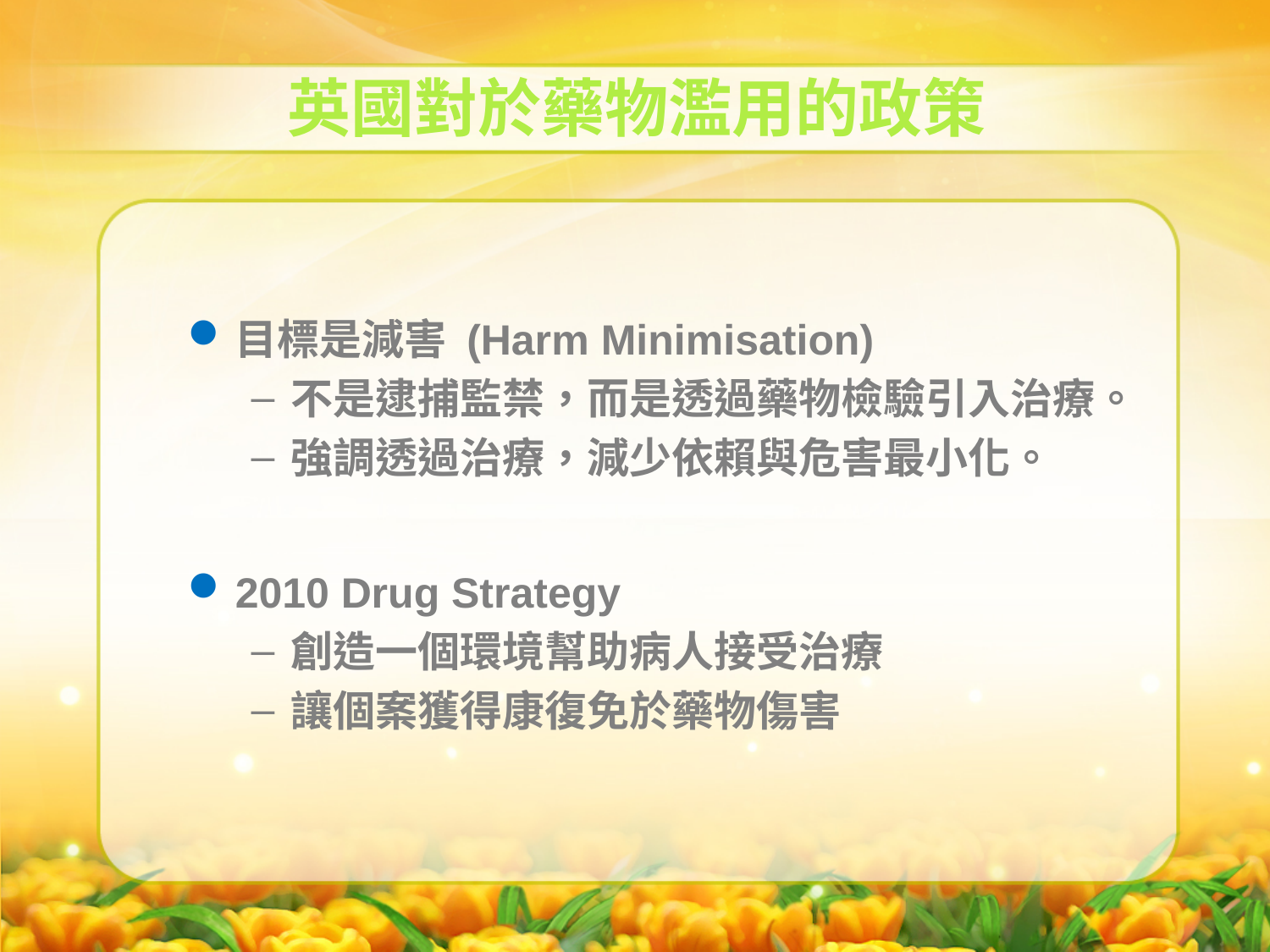

英國對於藥物濫用的政策
目標是減害 (Harm Minimisation)
不是逮捕監禁，而是透過藥物檢驗引入治療。
強調透過治療，減少依賴與危害最小化。

2010 Drug Strategy
創造一個環境幫助病人接受治療
讓個案獲得康復免於藥物傷害